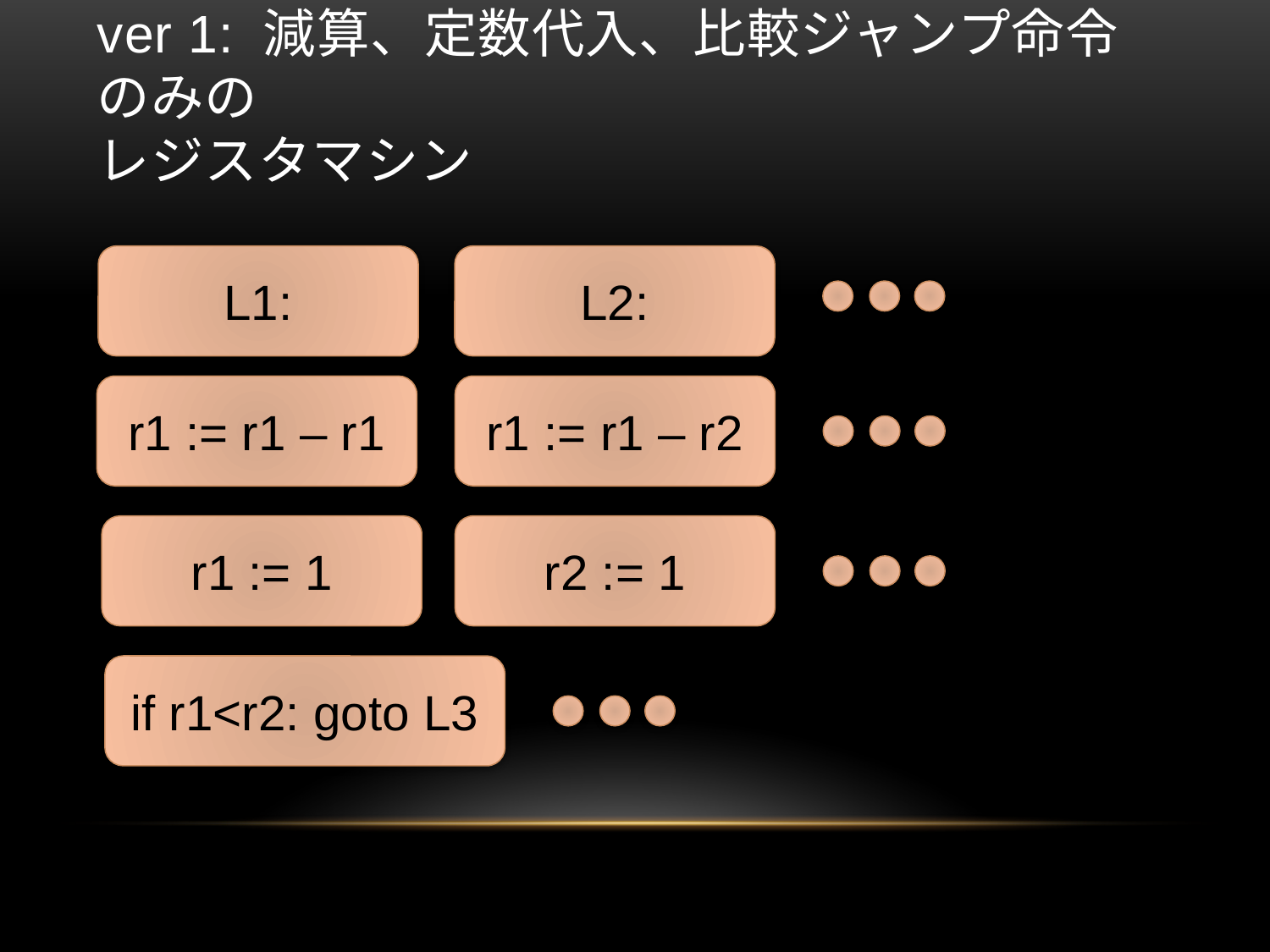

# ver 1: 減算、定数代入、比較ジャンプ命令のみの レジスタマシン
L1:
L2:

r1 := r1 – r1
r1 := r1 – r2

r1 := 1
r2 := 1

if r1<r2: goto L3